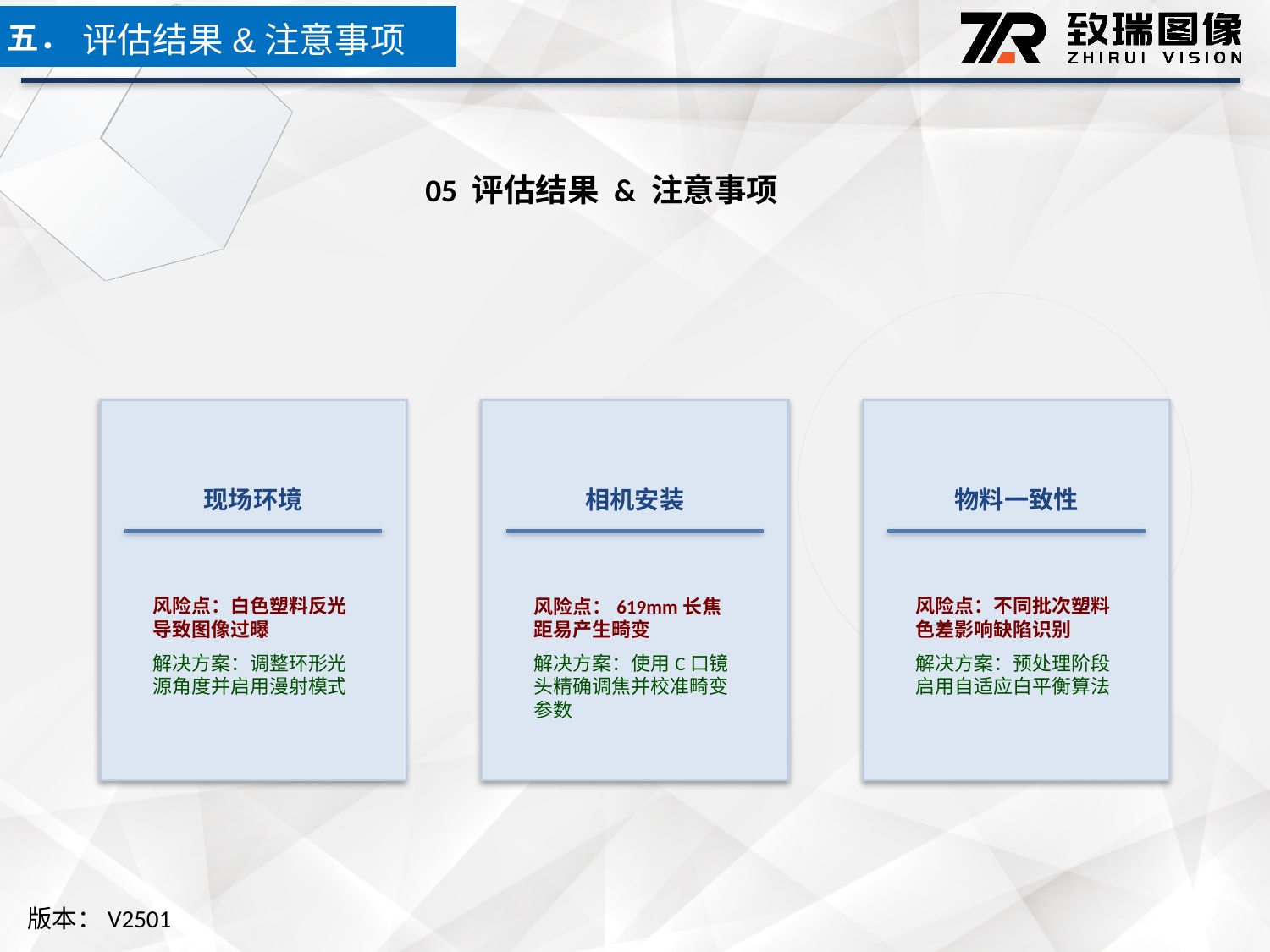

五．
评估结果&注意事项

05 评估结果 & 注意事项

现场环境

相机安装

物料一致性

风险点：白色塑料反光导致图像过曝
解决方案：调整环形光源角度并启用漫射模式

风险点：619mm长焦距易产生畸变
解决方案：使用C口镜头精确调焦并校准畸变参数

风险点：不同批次塑料色差影响缺陷识别
解决方案：预处理阶段启用自适应白平衡算法